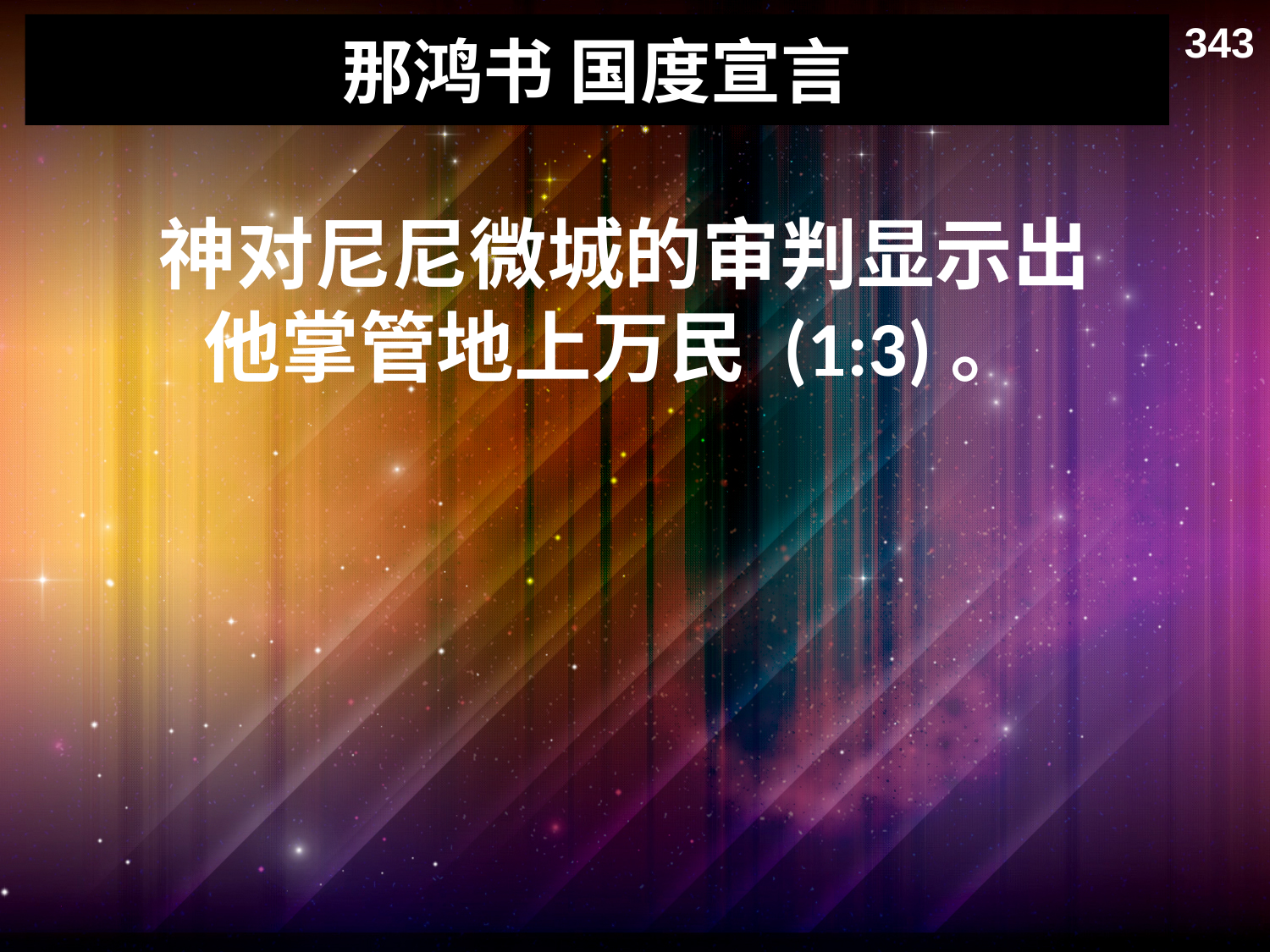

343
# 那鸿书 国度宣言
神对尼尼微城的审判显示出
他掌管地上万民 (1:3)。